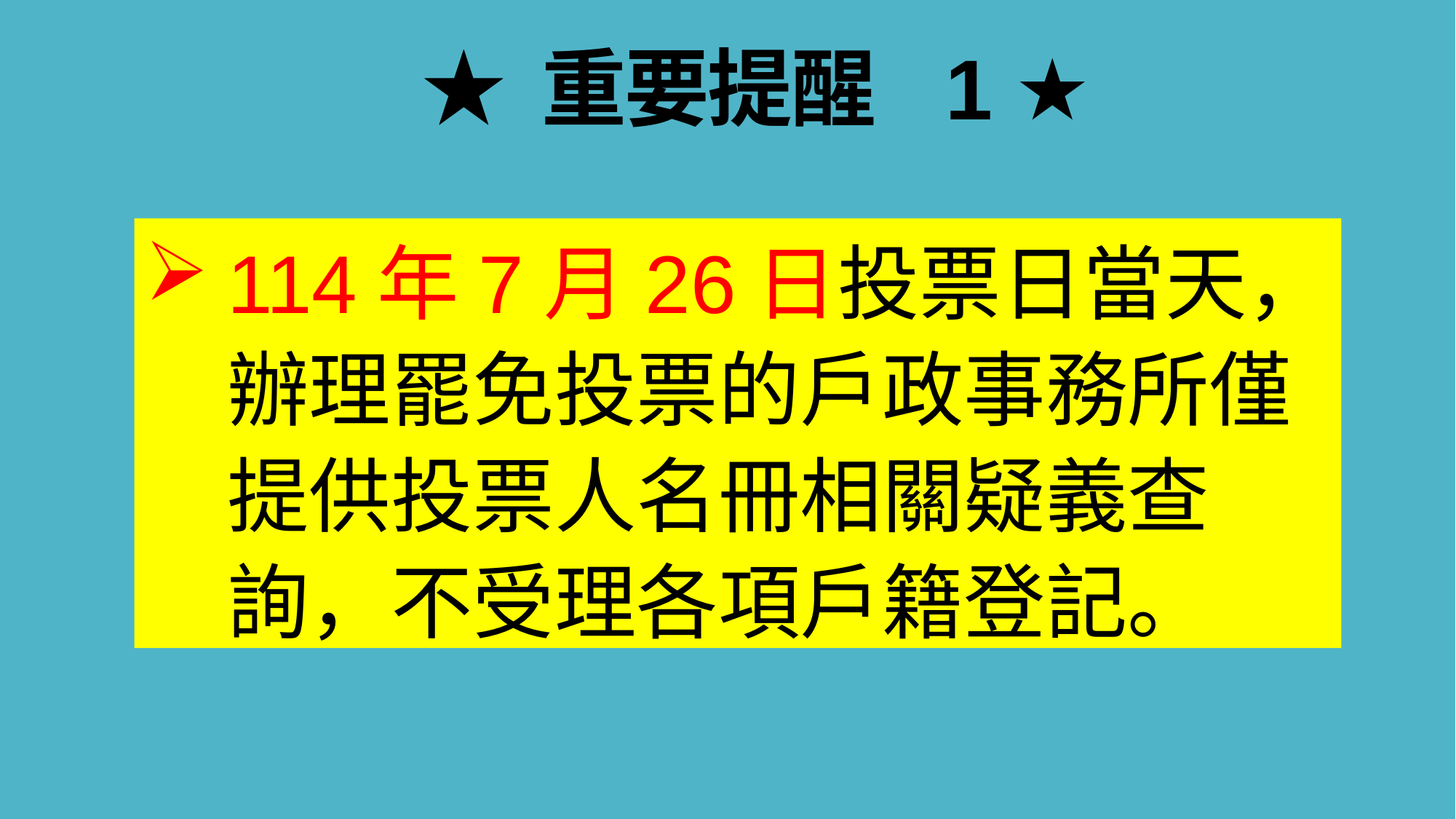

★ 重要提醒   1 ★
114年7月26日投票日當天，辦理罷免投票的戶政事務所僅提供投票人名冊相關疑義查詢，不受理各項戶籍登記。